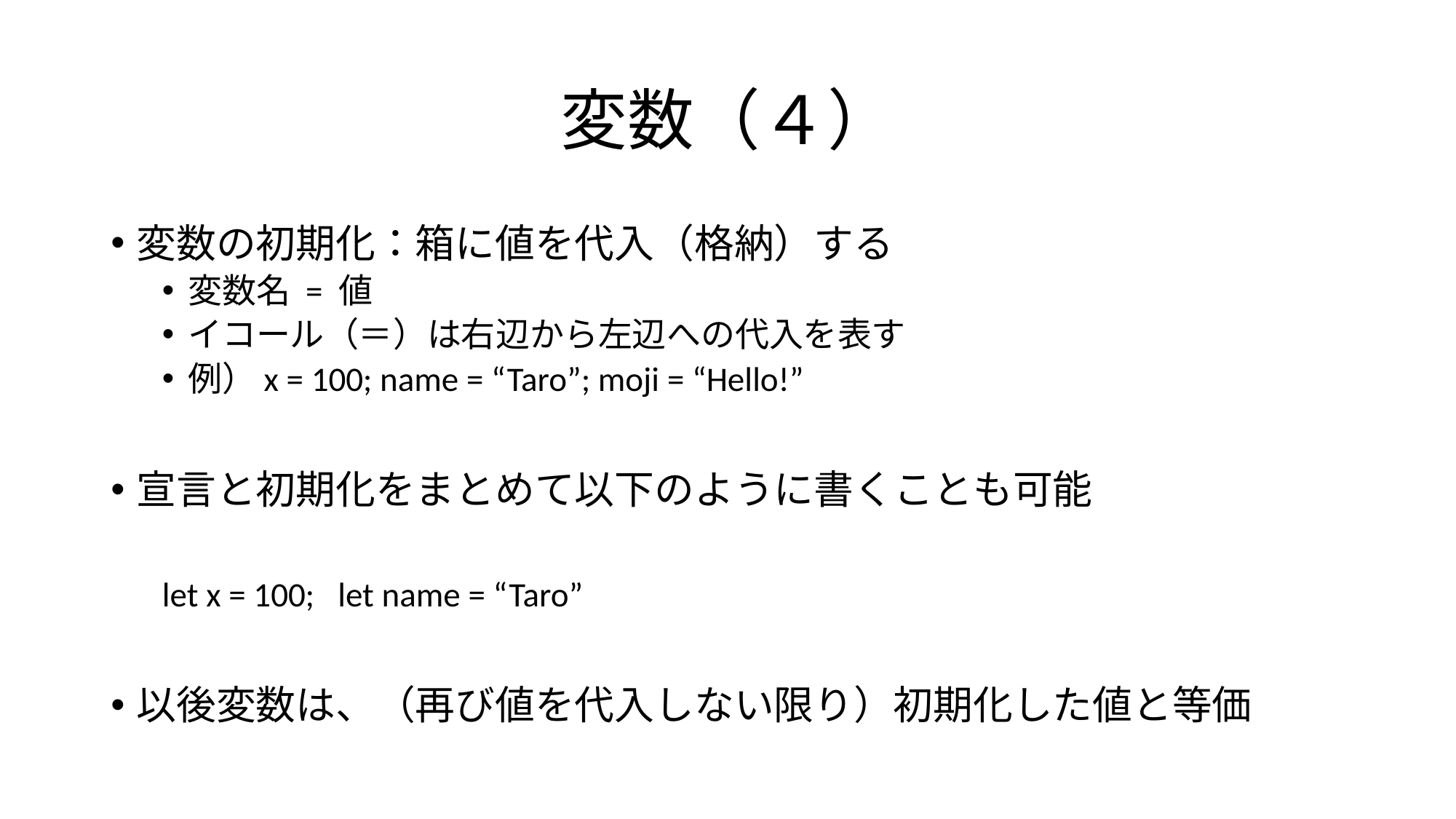

# 変数（４）
変数の初期化：箱に値を代入（格納）する
変数名 = 値
イコール（＝）は右辺から左辺への代入を表す
例）x = 100; name = “Taro”; moji = “Hello!”

宣言と初期化をまとめて以下のように書くことも可能

let x = 100;   let name = “Taro”

以後変数は、（再び値を代入しない限り）初期化した値と等価